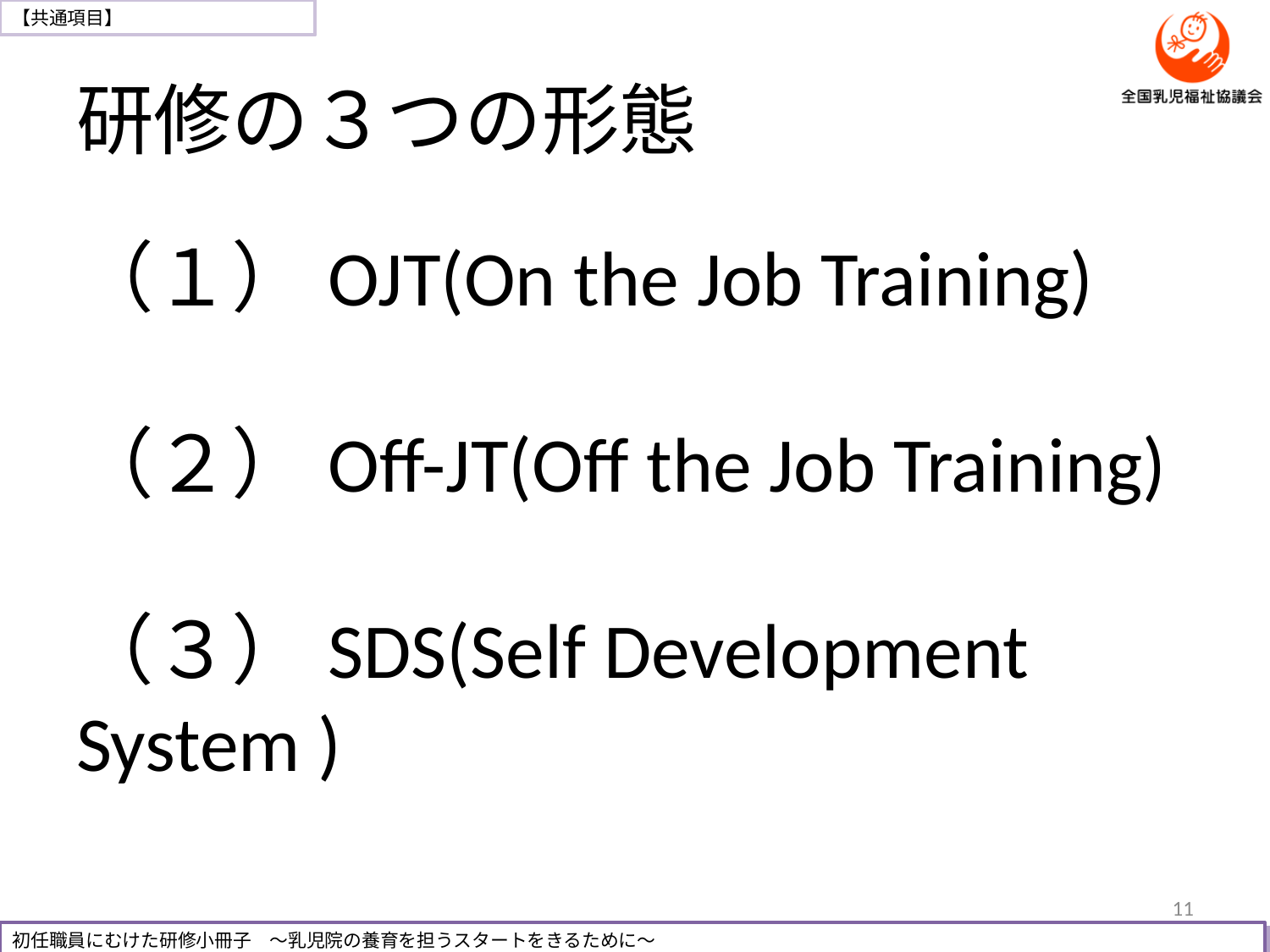

# 研修の３つの形態
（１）OJT(On the Job Training)

（２）Off-JT(Off the Job Training)

（３）SDS(Self Development System )

11